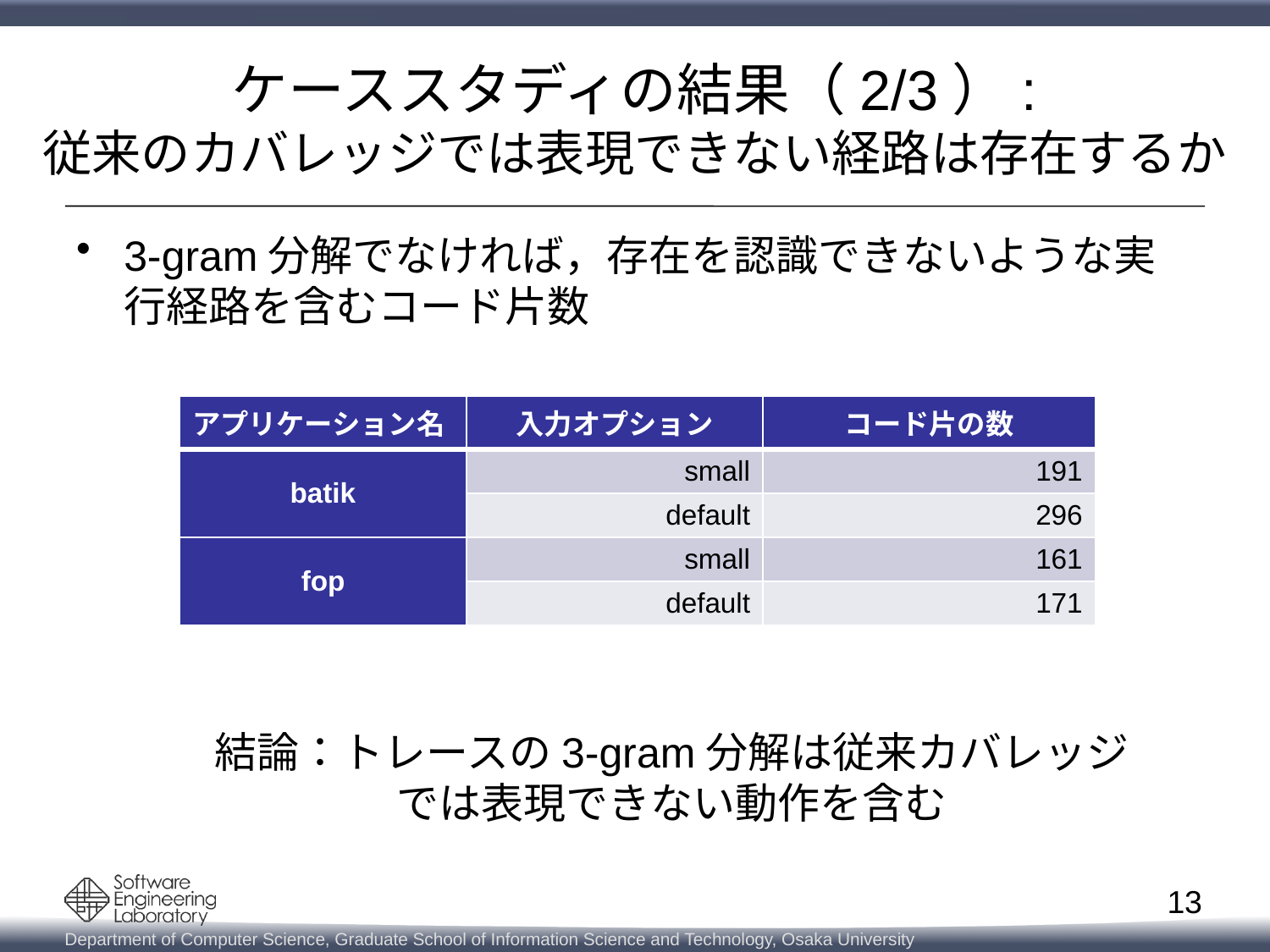

# ケーススタディの結果（2/3）: 従来のカバレッジでは表現できない経路は存在するか
3-gram分解でなければ，存在を認識できないような実行経路を含むコード片数

| アプリケーション名 | 入力オプション | コード片の数 |
| --- | --- | --- |
| batik | small | 191 |
|  | default | 296 |
| fop | small | 161 |
|  | default | 171 |
結論：トレースの3-gram分解は従来カバレッジ
では表現できない動作を含む
13